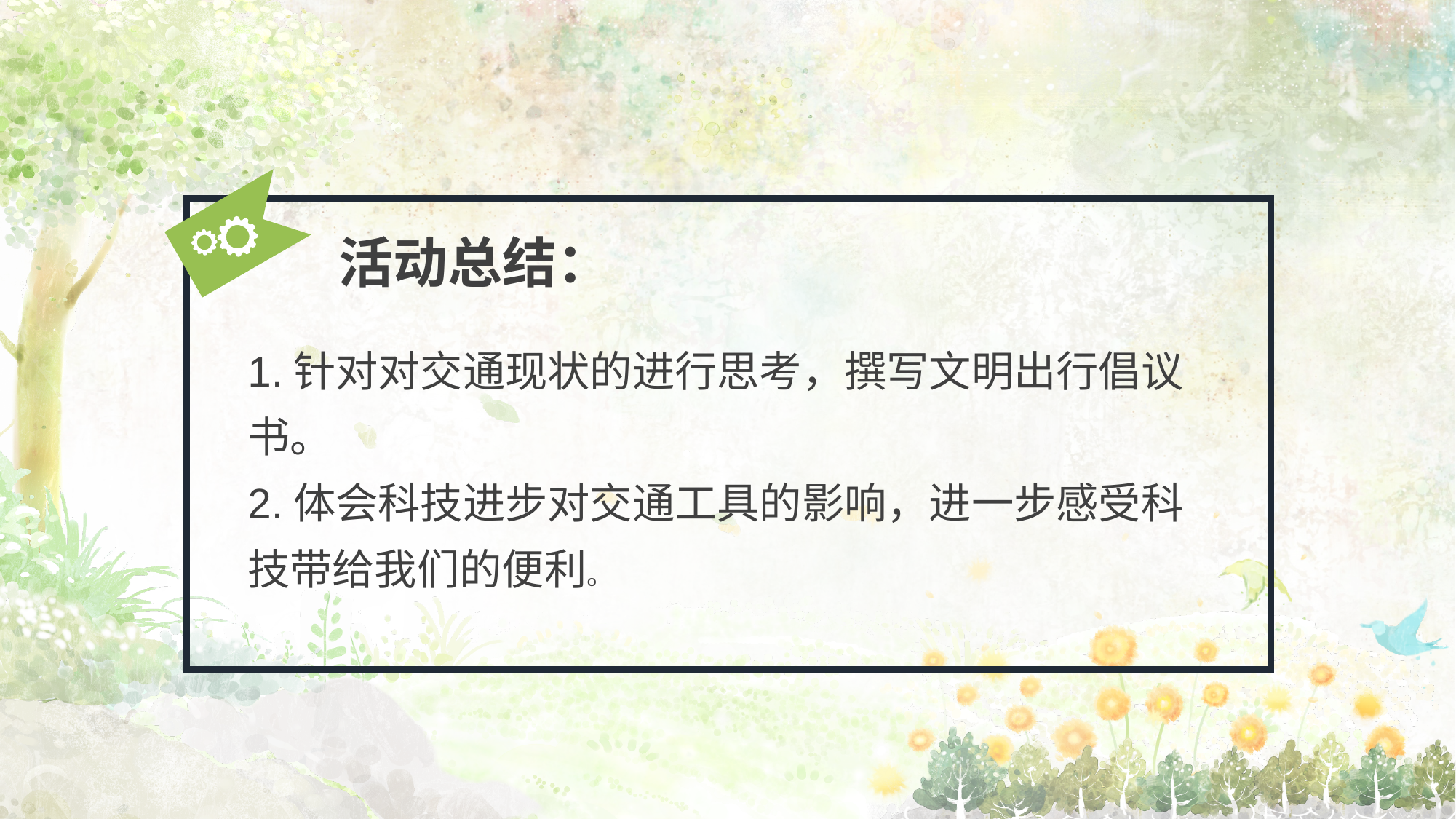

活动总结：
1.针对对交通现状的进行思考，撰写文明出行倡议书。
2.体会科技进步对交通工具的影响，进一步感受科技带给我们的便利。